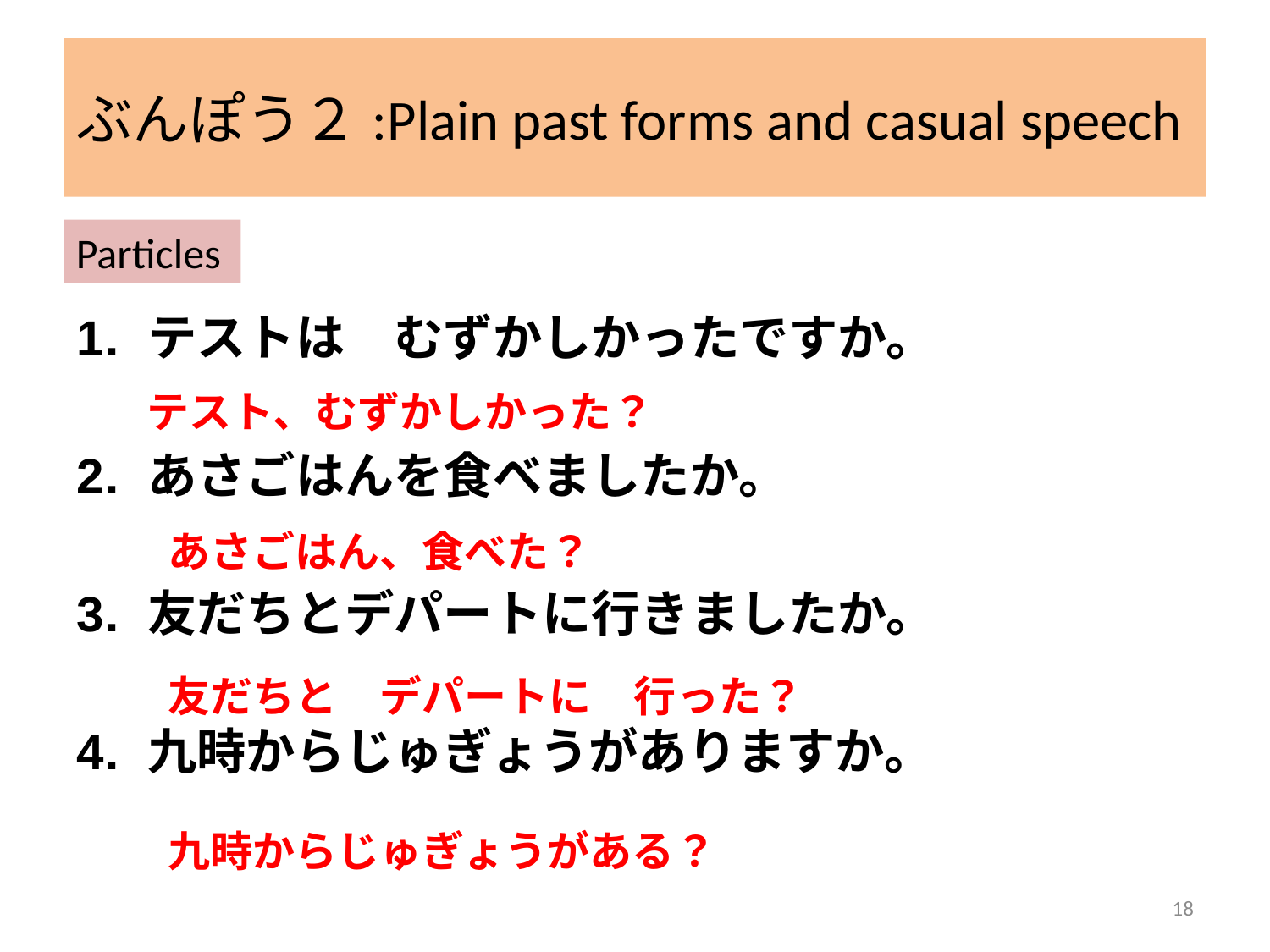

# ぶんぽう２:Plain past forms and casual speech
Particles

テストは　むずかしかったですか。

あさごはんを食べましたか。

友だちとデパートに行きましたか。

九時からじゅぎょうがありますか。

テスト、むずかしかった？
あさごはん、食べた？
友だちと　デパートに　行った？
九時からじゅぎょうがある？
18